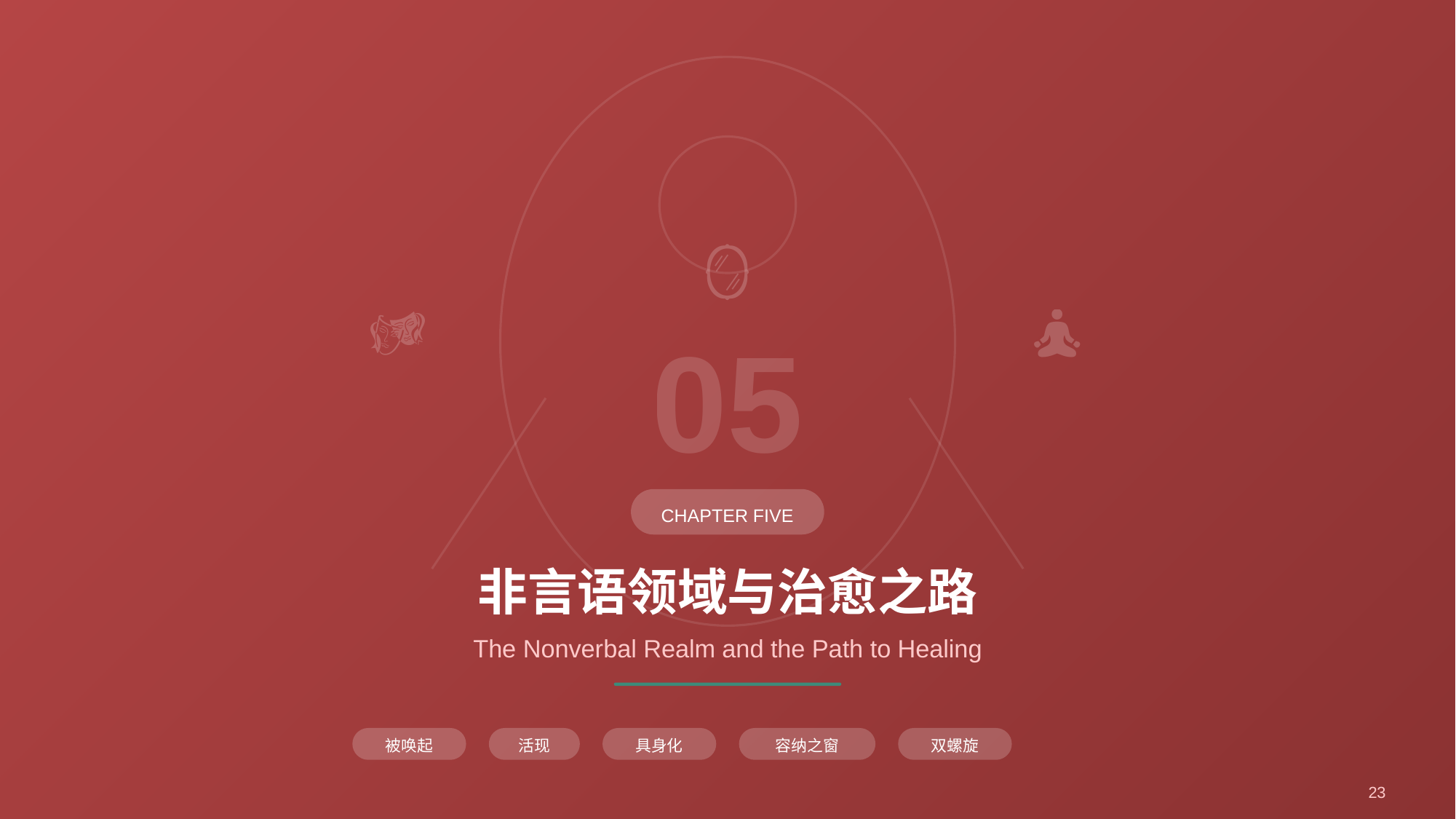

🪞
🎭
🧘
05

CHAPTER FIVE
非言语领域与治愈之路
The Nonverbal Realm and the Path to Healing

被唤起
活现
具身化
容纳之窗
双螺旋
23